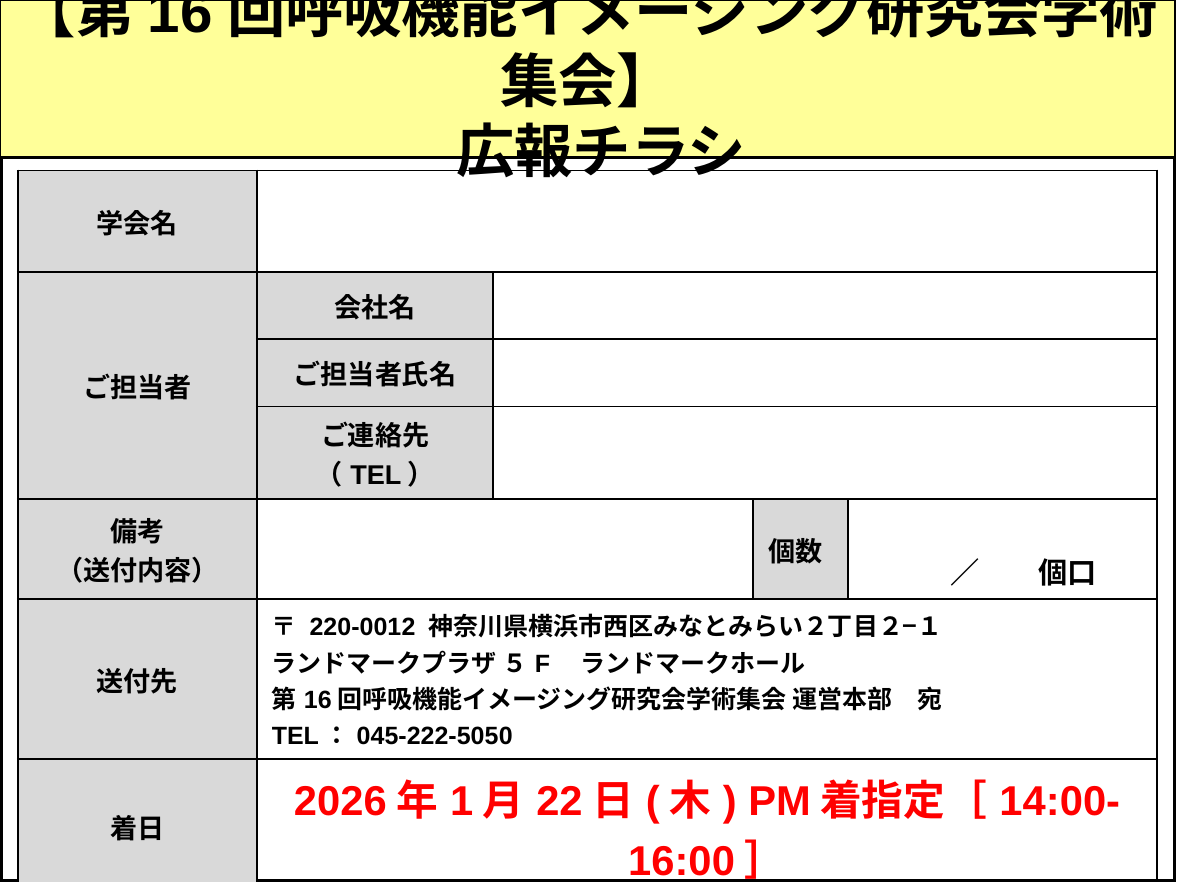

【第16回呼吸機能イメージング研究会学術集会】
 広報チラシ
| 学会名 |  |  |  |  |
| --- | --- | --- | --- | --- |
| ご担当者 | 会社名 |  |  |  |
|  | ご担当者氏名 |  |  |  |
|  | ご連絡先（TEL） |  |  |  |
| 備考 （送付内容） |  |  | 個数 | ／　　個口 |
| 送付先 | 〒 220-0012 神奈川県横浜市西区みなとみらい２丁目２−１ ランドマークプラザ ５F　ランドマークホール 第16回呼吸機能イメージング研究会学術集会 運営本部　宛 TEL：045-222-5050 |  |  |  |
| 着日 | 2026年1月22日(木) PM着指定［14:00-16:00］ |  |  |  |
| ※必要事項を全てご記入の上、必ず荷物側面の見えやすい場所に全ての荷物に貼付してください。 ※本送付状はカラーで印刷をお願いします。 |  |  |  |  |